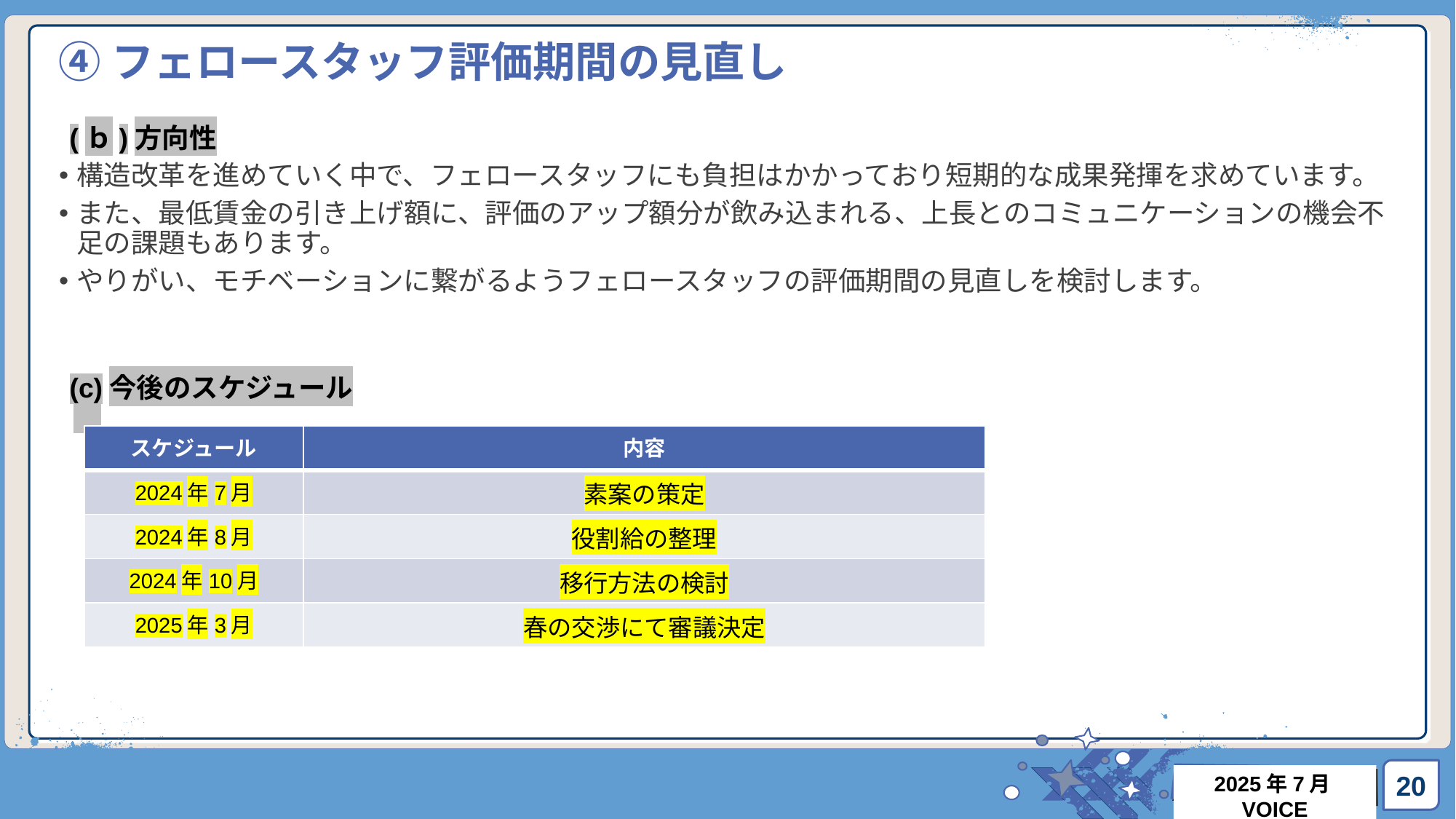

# ④フェロースタッフ評価期間の見直し
(ｂ)方向性

構造改革を進めていく中で、フェロースタッフにも負担はかかっており短期的な成果発揮を求めています。
また、最低賃金の引き上げ額に、評価のアップ額分が飲み込まれる、上長とのコミュニケーションの機会不足の課題もあります。
やりがい、モチベーションに繋がるようフェロースタッフの評価期間の見直しを検討します。

(c)今後のスケジュール

| スケジュール | 内容 |
| --- | --- |
| 2024年7月 | 素案の策定 |
| 2024年8月 | 役割給の整理 |
| 2024年10月 | 移行方法の検討 |
| 2025年3月 | 春の交渉にて審議決定 |
20
2025年7月VOICE